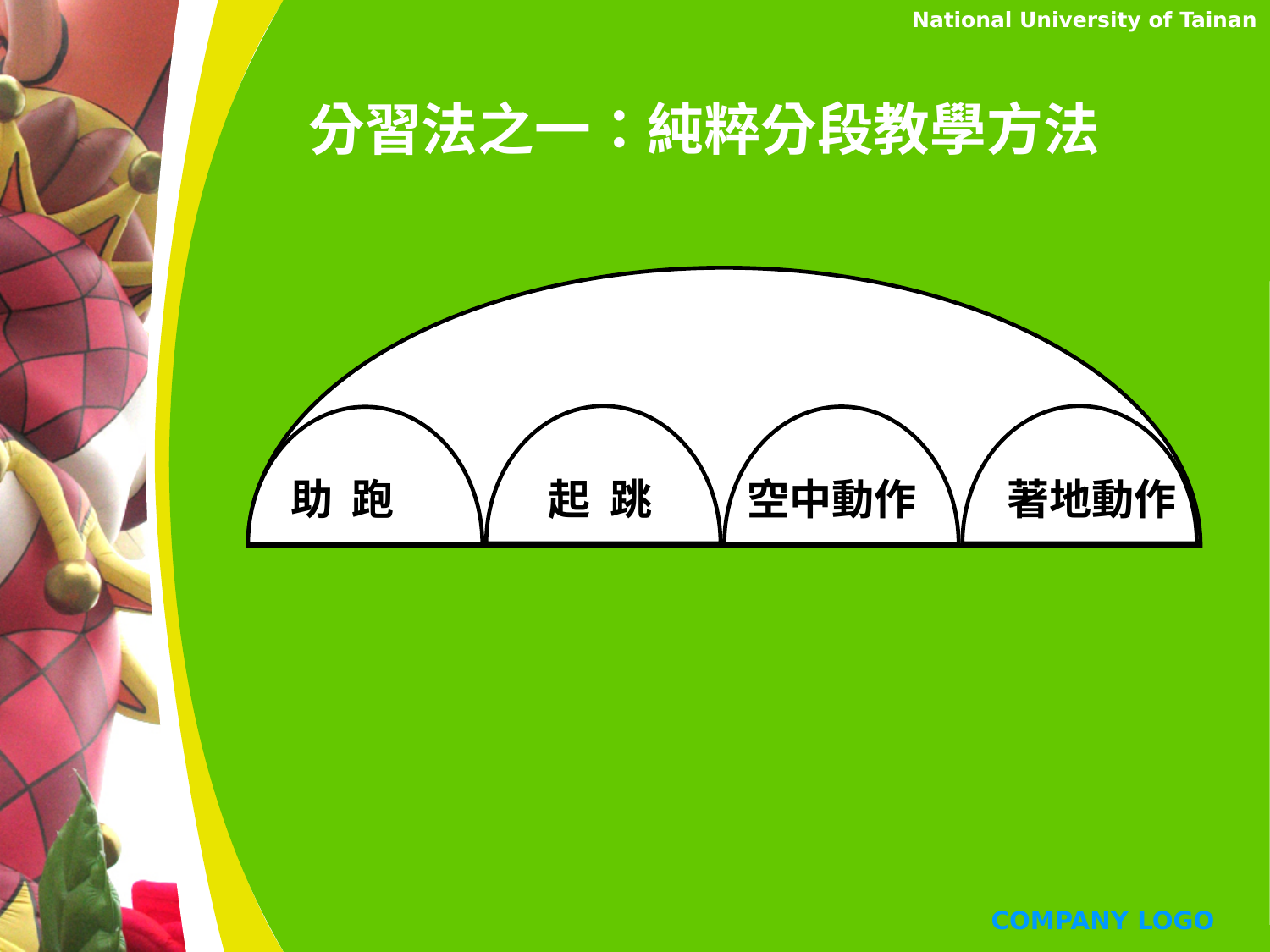

National University of Tainan
# 分習法之一：純粹分段教學方法

助  跑
起  跳
空中動作
著地動作